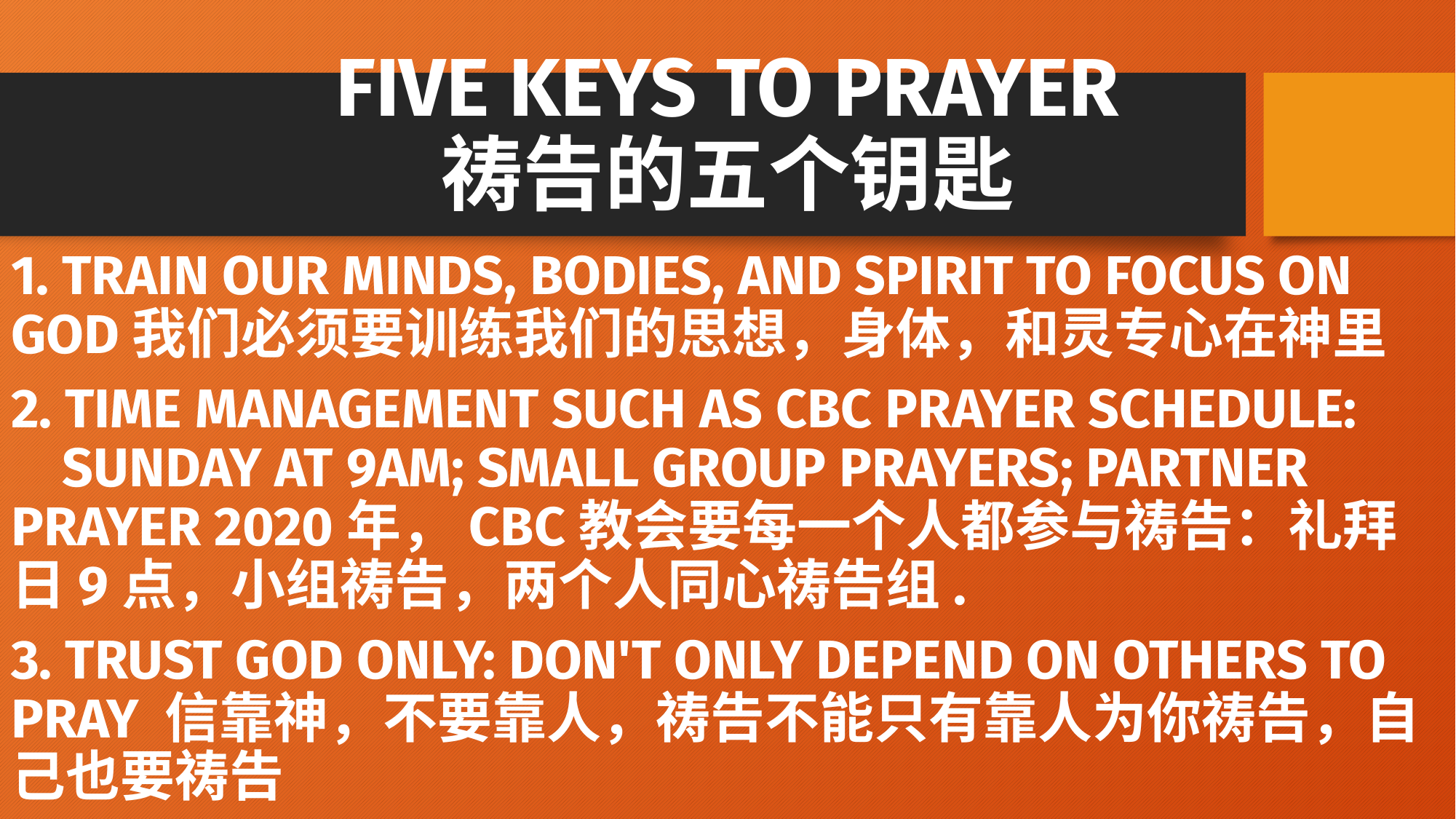

# FIVE KEYS TO PRAYER 祷告的五个钥匙

1. TRAIN OUR MINDS, BODIES, AND SPIRIT TO FOCUS ON GOD我们必须要训练我们的思想，身体，和灵专心在神里
2. TIME MANAGEMENT SUCH AS CBC PRAYER SCHEDULE:           SUNDAY AT 9AM; SMALL GROUP PRAYERS; PARTNER PRAYER 2020年，CBC教会要每一个人都参与祷告：礼拜日9点，小组祷告，两个人同心祷告组.
3. TRUST GOD ONLY: DON'T ONLY DEPEND ON OTHERS TO PRAY 信靠神，不要靠人，祷告不能只有靠人为你祷告，自己也要祷告